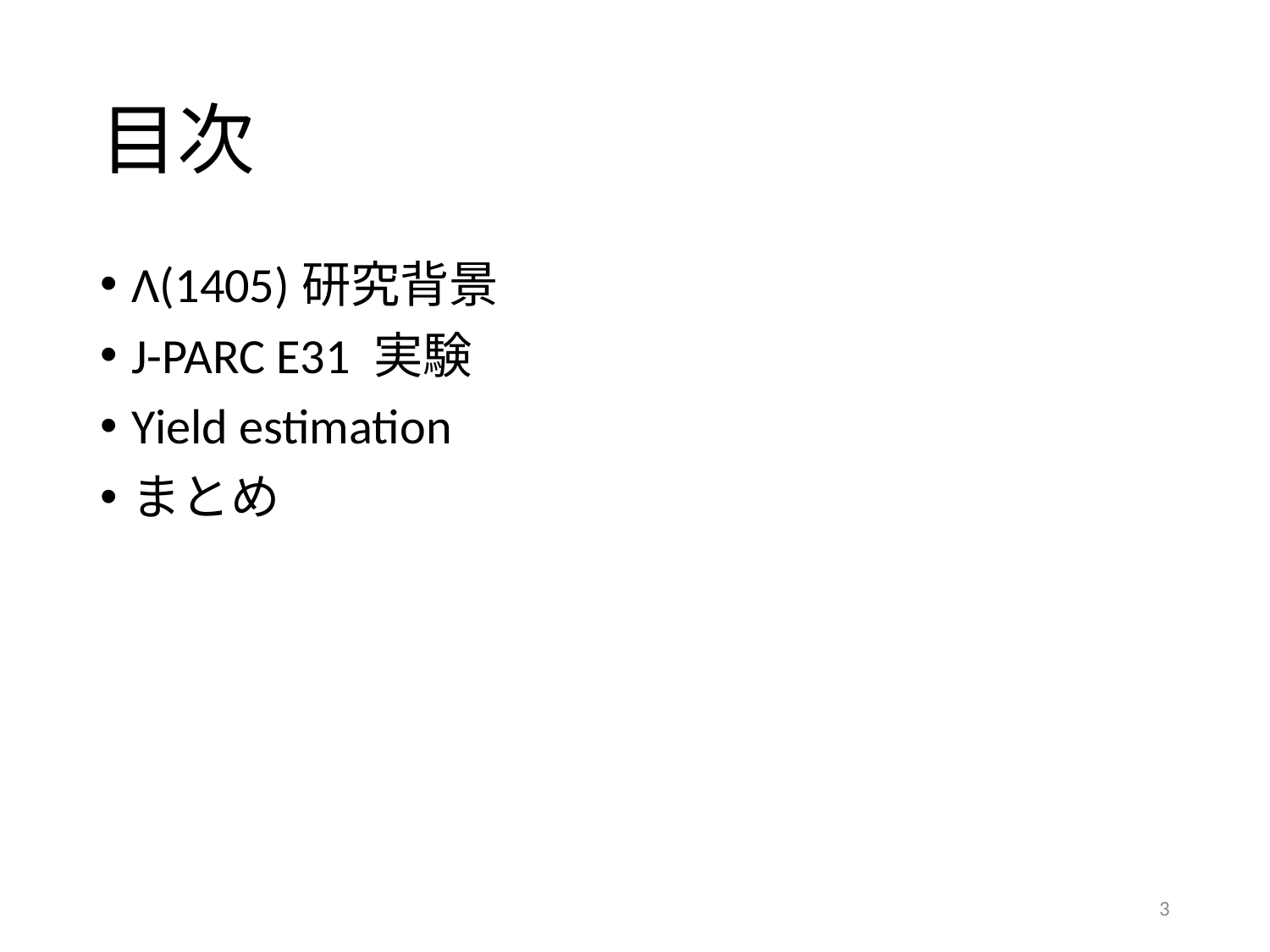

# 目次
Λ(1405)研究背景
J-PARC E31 実験
Yield estimation
まとめ
3